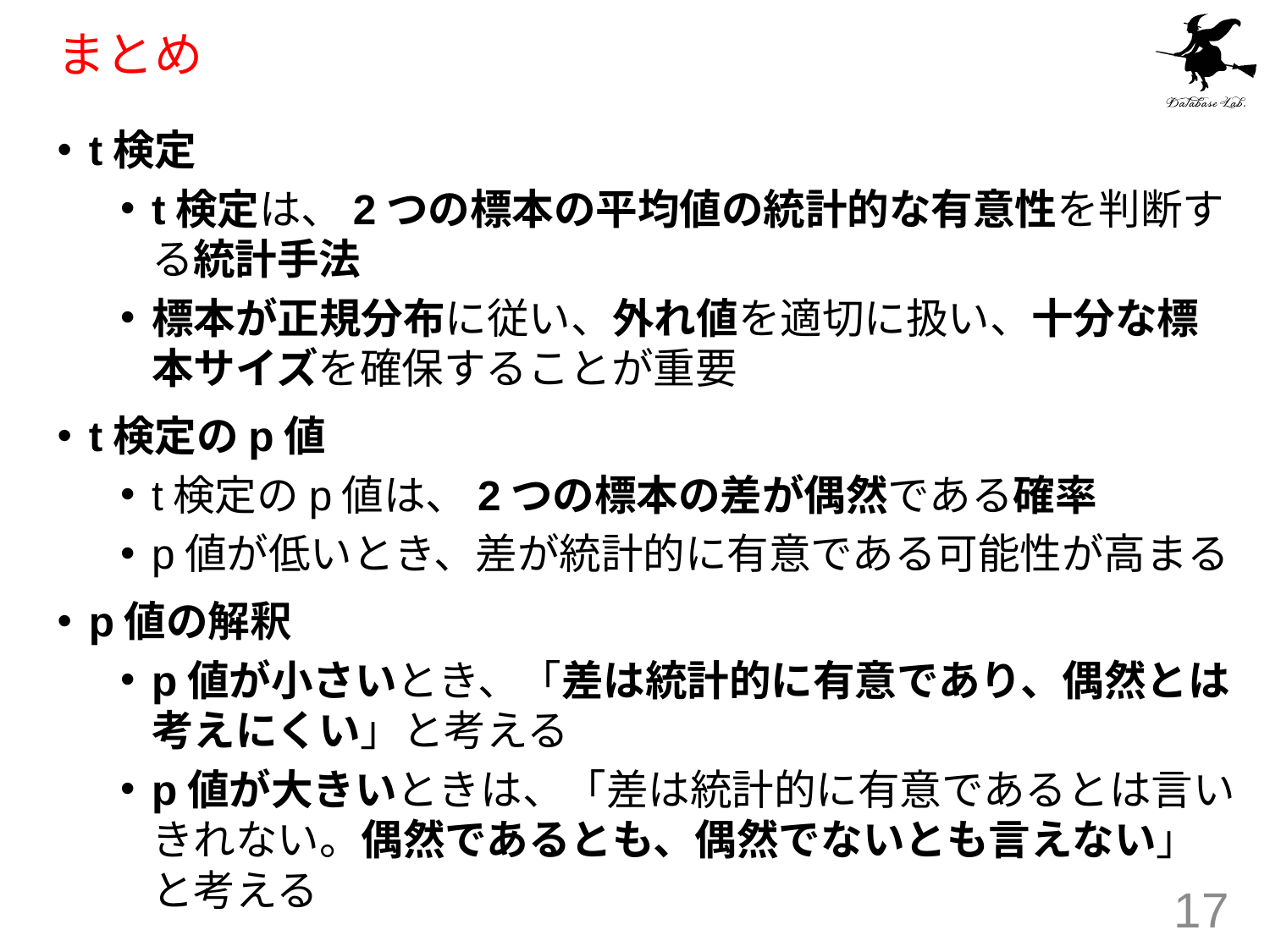

# まとめ
t検定
t検定は、2つの標本の平均値の統計的な有意性を判断する統計手法
標本が正規分布に従い、外れ値を適切に扱い、十分な標本サイズを確保することが重要
t検定のp値
t検定のp値は、2つの標本の差が偶然である確率
p値が低いとき、差が統計的に有意である可能性が高まる
p値の解釈
p値が小さいとき、「差は統計的に有意であり、偶然とは考えにくい」と考える
p値が大きいときは、「差は統計的に有意であるとは言いきれない。偶然であるとも、偶然でないとも言えない」と考える
17